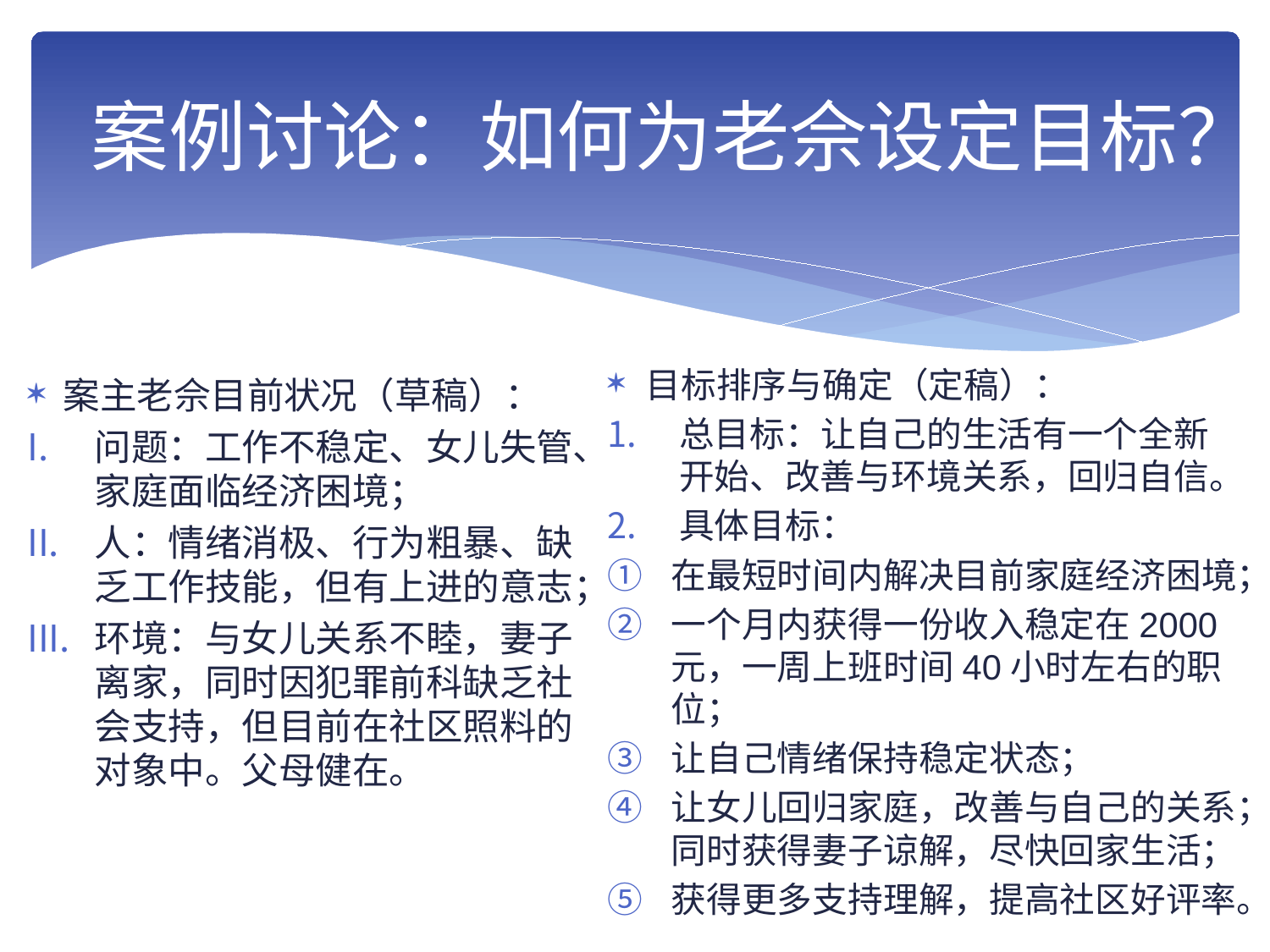

# 案例讨论：如何为老佘设定目标？
目标排序与确定（定稿）：
总目标：让自己的生活有一个全新开始、改善与环境关系，回归自信。
具体目标：
在最短时间内解决目前家庭经济困境；
一个月内获得一份收入稳定在2000元，一周上班时间40小时左右的职位；
让自己情绪保持稳定状态；
让女儿回归家庭，改善与自己的关系；同时获得妻子谅解，尽快回家生活；
获得更多支持理解，提高社区好评率。

案主老佘目前状况（草稿）：
问题：工作不稳定、女儿失管、家庭面临经济困境；
人：情绪消极、行为粗暴、缺乏工作技能，但有上进的意志；
环境：与女儿关系不睦，妻子离家，同时因犯罪前科缺乏社会支持，但目前在社区照料的对象中。父母健在。